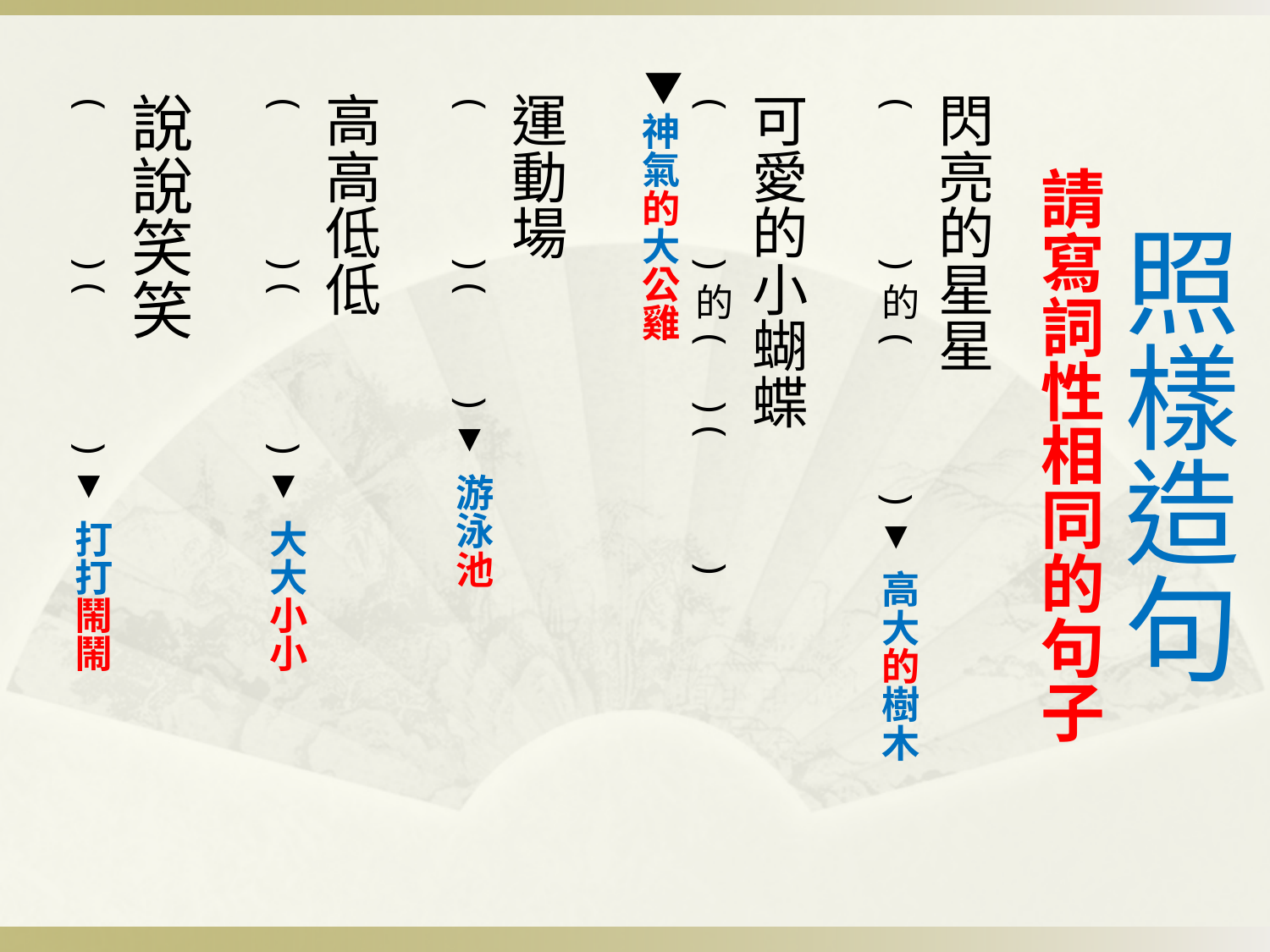

閃亮的星星
(      )的(      )▼高大的樹木

可愛的小蝴蝶
(      )的(  )(     )
  ▼神氣的大公雞

運動場
(      )(    )▼游泳池

高高低低
(      )(      )▼大大小小

說說笑笑
(      )(      )▼打打鬧鬧
# 照樣造句 請寫詞性相同的句子